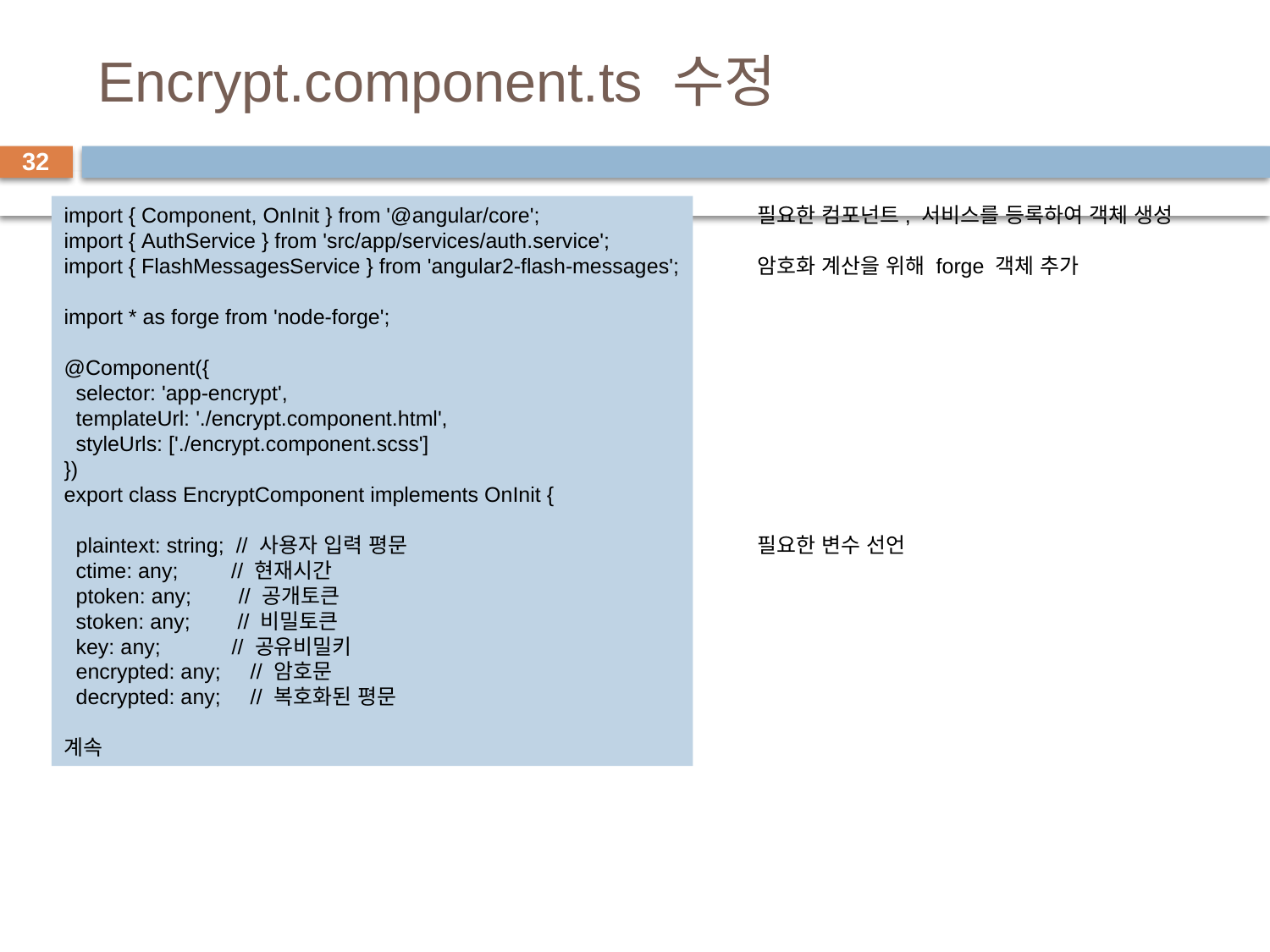

# Encrypt.component.ts 수정
32
import { Component, OnInit } from '@angular/core';
import { AuthService } from 'src/app/services/auth.service';
import { FlashMessagesService } from 'angular2-flash-messages';
import * as forge from 'node-forge';
@Component({
  selector: 'app-encrypt',
  templateUrl: './encrypt.component.html',
  styleUrls: ['./encrypt.component.scss']
})
export class EncryptComponent implements OnInit {
  plaintext: string;  // 사용자 입력 평문
  ctime: any;         // 현재시간
  ptoken: any;        // 공개토큰
  stoken: any;        // 비밀토큰
  key: any;            // 공유비밀키
  encrypted: any;     // 암호문
  decrypted: any;     // 복호화된 평문
계속
필요한 컴포넌트, 서비스를 등록하여 객체 생성

암호화 계산을 위해 forge 객체 추가

필요한 변수 선언